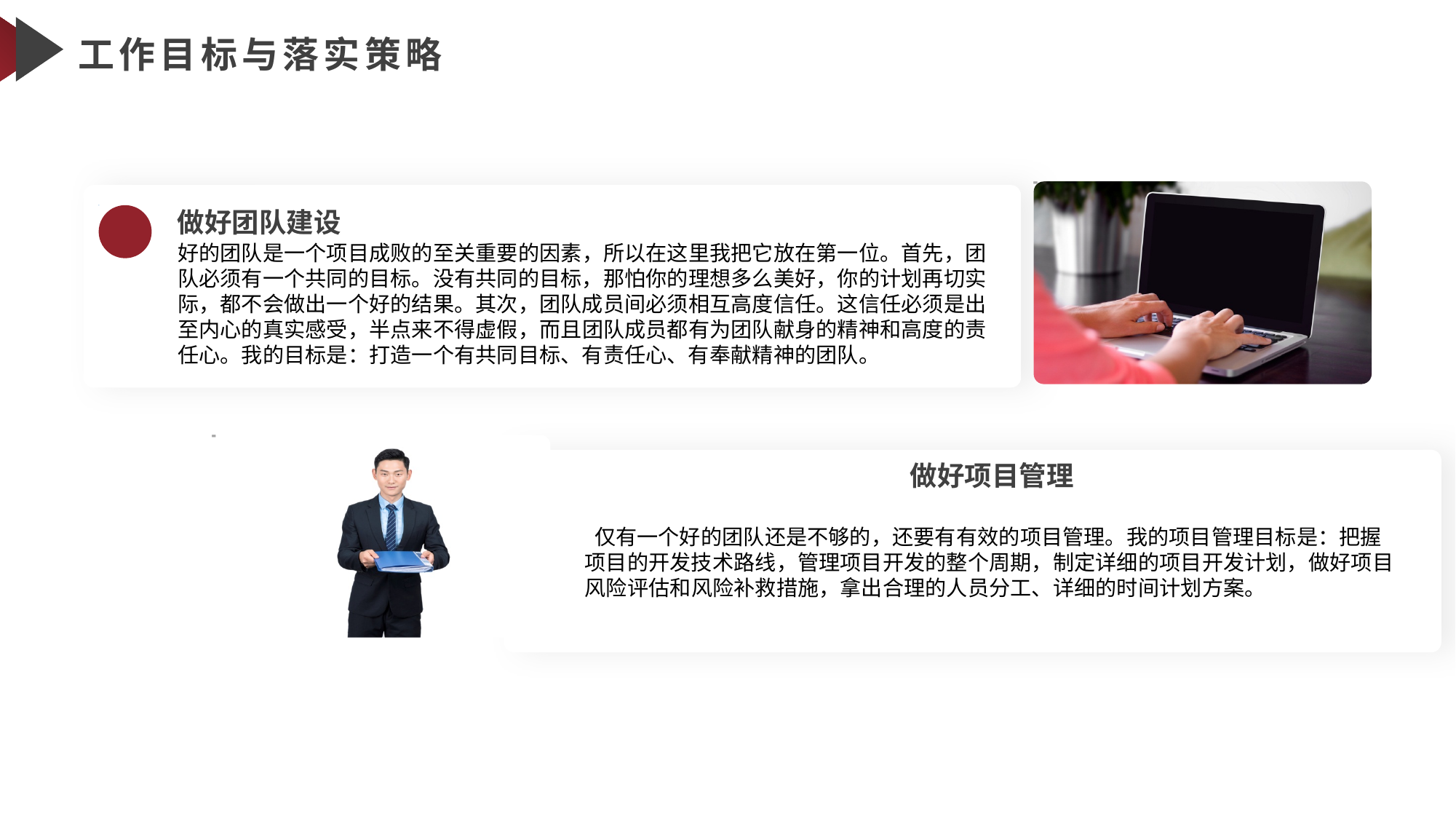

工作目标与落实策略

1 0
做好团队建设

好的团队是一个项目成败的至关重要的因素，所以在这里我把它放在第一位。首先，团队必须有一个共同的目标。没有共同的目标，那怕你的理想多么美好，你的计划再切实际，都不会做出一个好的结果。其次，团队成员间必须相互高度信任。这信任必须是出至内心的真实感受，半点来不得虚假，而且团队成员都有为团队献身的精神和高度的责任心。我的目标是：打造一个有共同目标、有责任心、有奉献精神的团队。

1 0
做好项目管理
 仅有一个好的团队还是不够的，还要有有效的项目管理。我的项目管理目标是：把握项目的开发技术路线，管理项目开发的整个周期，制定详细的项目开发计划，做好项目风险评估和风险补救措施，拿出合理的人员分工、详细的时间计划方案。